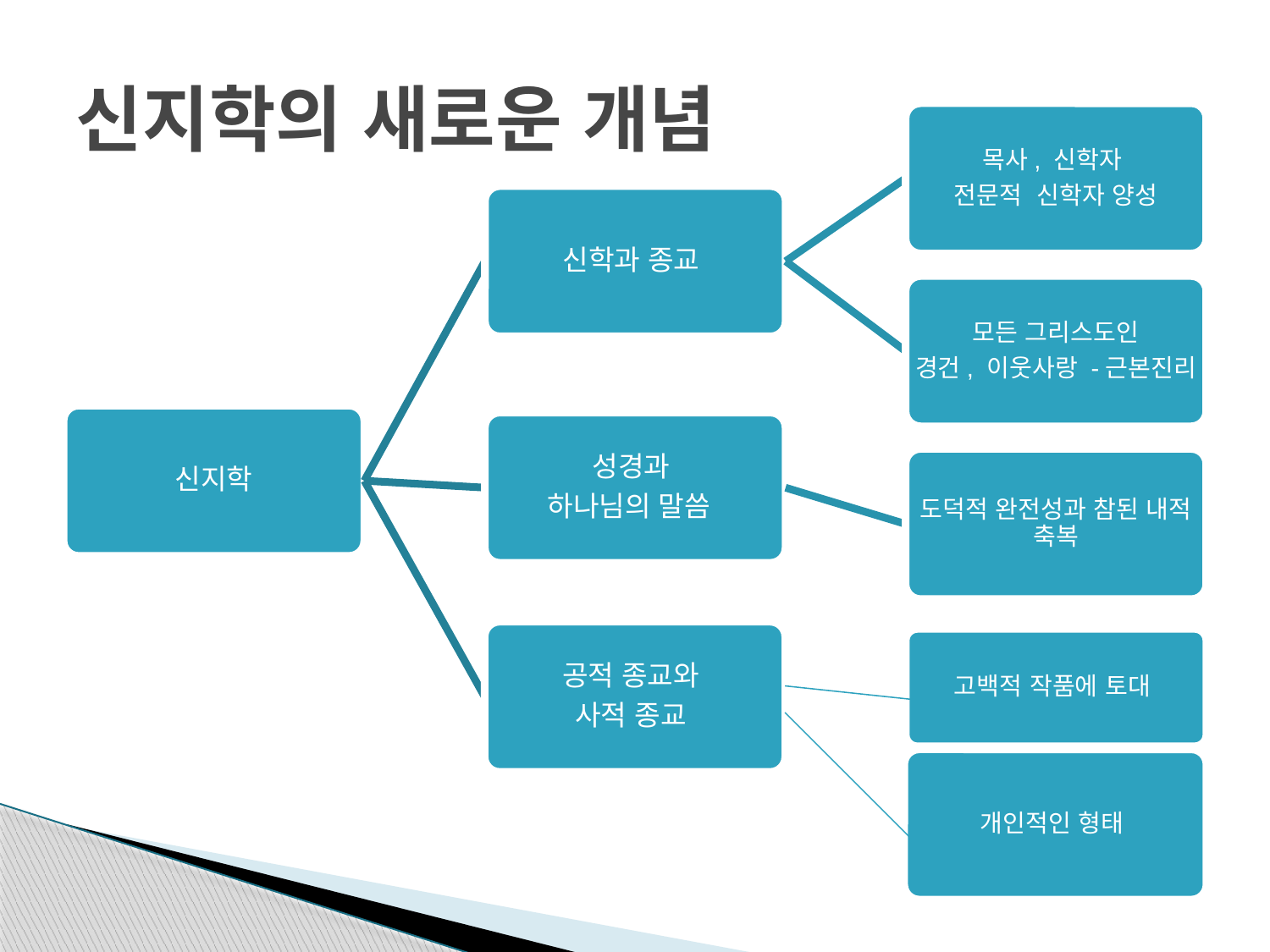

# 신지학의 새로운 개념
목사, 신학자
전문적  신학자 양성
신학과 종교

모든 그리스도인
경건, 이웃사랑 -근본진리

신지학
성경과
하나님의 말씀
도덕적 완전성과 참된 내적 축복

공적 종교와
사적 종교
고백적 작품에 토대
개인적인 형태